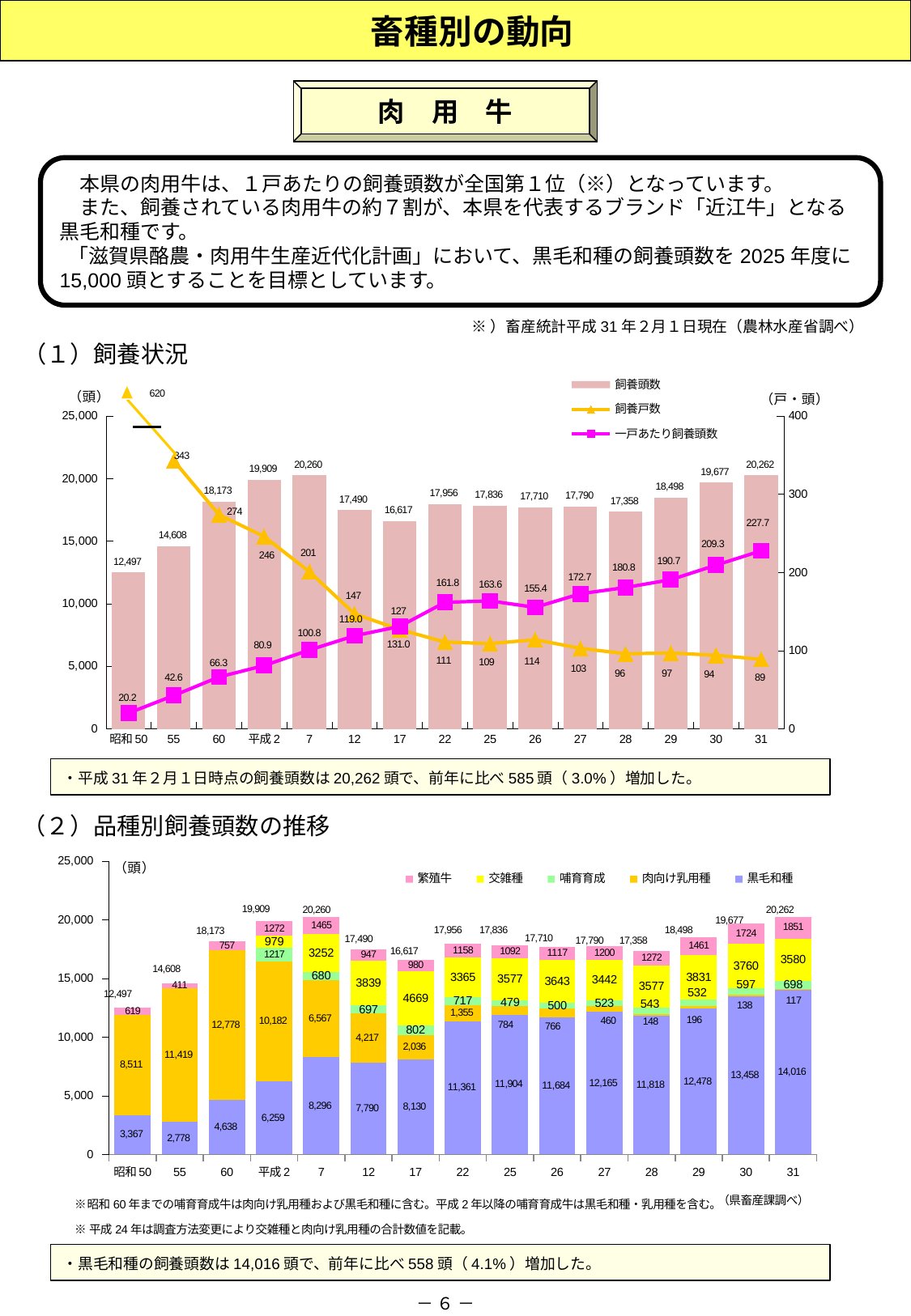

畜種別の動向
肉　用　牛
　本県の肉用牛は、１戸あたりの飼養頭数が全国第１位（※）となっています。
　また、飼養されている肉用牛の約７割が、本県を代表するブランド「近江牛」となる黒毛和種です。
 「滋賀県酪農・肉用牛生産近代化計画」において、黒毛和種の飼養頭数を2025年度に15,000頭とすることを目標としています。

### Chart

| Category | 飼養頭数 | 飼養戸数 | 一戸あたり飼養頭数 |
|---|---|---|---|
| 昭和50 | 12497.0 | None | 20.156451612903226 |
| 55 | 14608.0 | 343.0 | 42.588921282798836 |
| 60 | 18173.0 | 274.0 | 66.32481751824818 |
| 平成2 | 19909.0 | 246.0 | 80.9308943089431 |
| 7 | 20260.0 | 201.0 | 100.79601990049751 |
| 12 | 17490.0 | 147.0 | 118.9795918367347 |
| 17 | 16617.0 | 127.0 | 131.0 |
| 22 | 17956.0 | 111.0 | 161.76576576576576 |
| 25 | 17836.0 | 109.0 | 163.63302752293578 |
| 26 | 17710.0 | 114.0 | 155.35087719298247 |
| 27 | 17790.0 | 103.0 | 172.71844660194174 |
| 28 | 17358.0 | 96.0 | 180.8125 |
| 29 | 18498.0 | 97.0 | 190.70103092783506 |
| 30 | 19677.0 | 94.0 | 209.32978723404256 |
| 31 | 20262.0 | 89.0 | 227.7 |
※）畜産統計平成31年２月１日現在（農林水産省調べ）
（１）飼養状況
・平成31年２月１日時点の飼養頭数は20,262頭で、前年に比べ585頭（3.0%）増加した。

### Chart

| Category | 黒毛和種 | 肉向け乳用種 | 哺育育成 | 交雑種 | 繁殖牛 | 合計 |
|---|---|---|---|---|---|---|
| 昭和50 | 3367.0 | 8511.0 | None | None | 619.0 | 12497.0 |
| 55 | 2778.0 | 11419.0 | None | None | 411.0 | 14608.0 |
| 60 | 4638.0 | 12778.0 | None | None | 757.0 | 18173.0 |
| 平成2 | 6259.0 | 10182.0 | 1217.0 | 979.0 | 1272.0 | 19909.0 |
| 7 | 8296.0 | 6567.0 | 680.0 | 3252.0 | 1465.0 | 20260.0 |
| 12 | 7790.0 | 4217.0 | 697.0 | 3839.0 | 947.0 | 17490.0 |
| 17 | 8130.0 | 2036.0 | 802.0 | 4669.0 | 980.0 | 16617.0 |
| 22 | 11361.0 | 1355.0 | 717.0 | 3365.0 | 1158.0 | 17956.0 |
| 25 | 11904.0 | 784.0 | 479.0 | 3577.0 | 1092.0 | 17836.0 |
| 26 | 11684.0 | 766.0 | 500.0 | 3643.0 | 1117.0 | 17710.0 |
| 27 | 12165.0 | 460.0 | 523.0 | 3442.0 | 1200.0 | 17790.0 |
| 28 | 11818.0 | 148.0 | 543.0 | 3577.0 | 1272.0 | 17358.0 |
| 29 | 12478.0 | 196.0 | 532.0 | 3831.0 | 1461.0 | 18498.0 |
| 30 | 13458.0 | 138.0 | 597.0 | 3760.0 | 1724.0 | 19677.0 |
| 31 | 14016.0 | 117.0 | 698.0 | 3580.0 | 1851.0 | 20262.0 |
（２）品種別飼養頭数の推移
・黒毛和種の飼養頭数は14,016頭で、前年に比べ558頭（4.1%）増加した。
－ ６ －